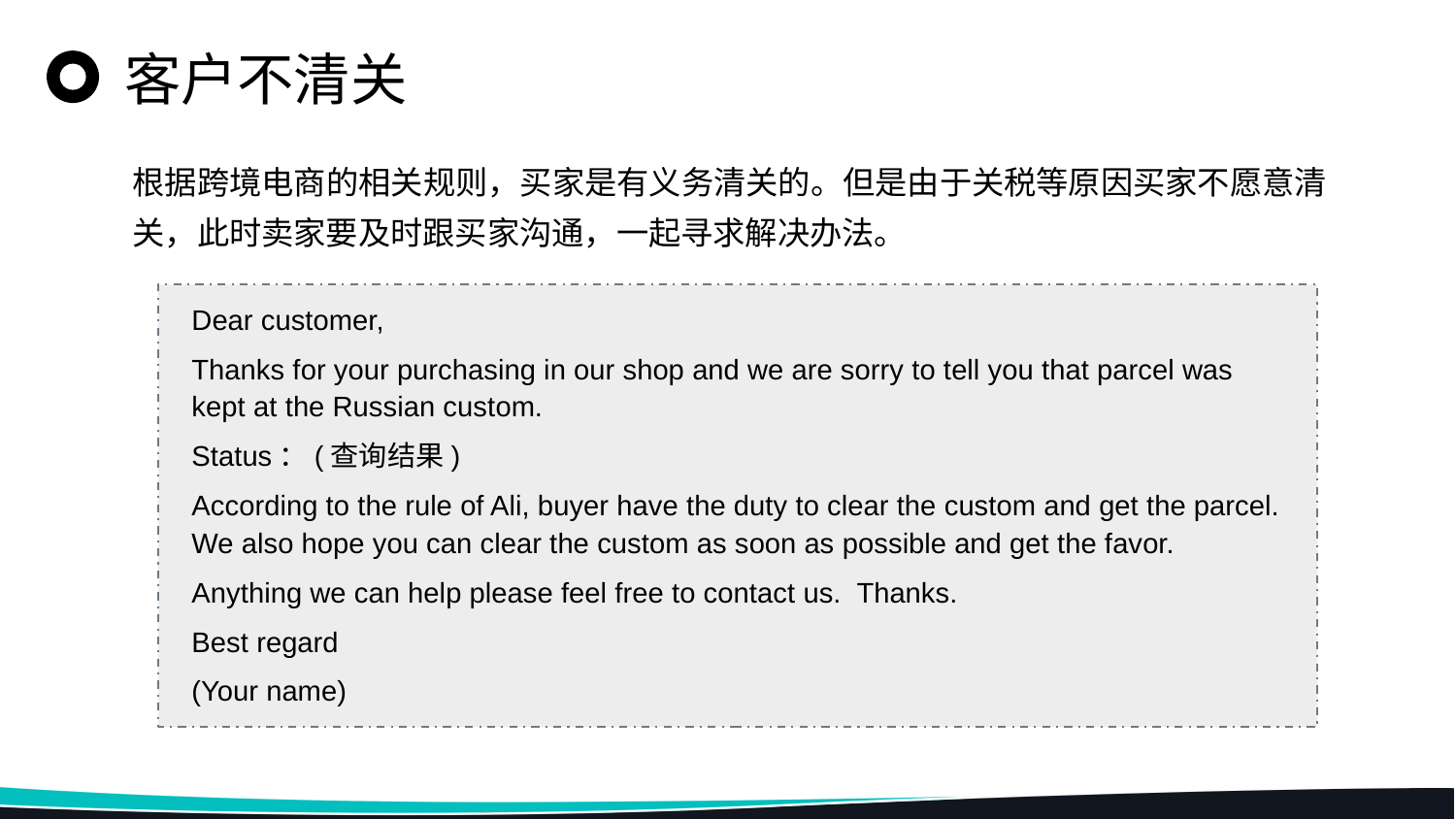

客户不清关
根据跨境电商的相关规则，买家是有义务清关的。但是由于关税等原因买家不愿意清关，此时卖家要及时跟买家沟通，一起寻求解决办法。

Dear customer,
Thanks for your purchasing in our shop and we are sorry to tell you that parcel was kept at the Russian custom.
Status：(查询结果)
According to the rule of Ali, buyer have the duty to clear the custom and get the parcel. We also hope you can clear the custom as soon as possible and get the favor.
Anything we can help please feel free to contact us.  Thanks.
Best regard
(Your name)